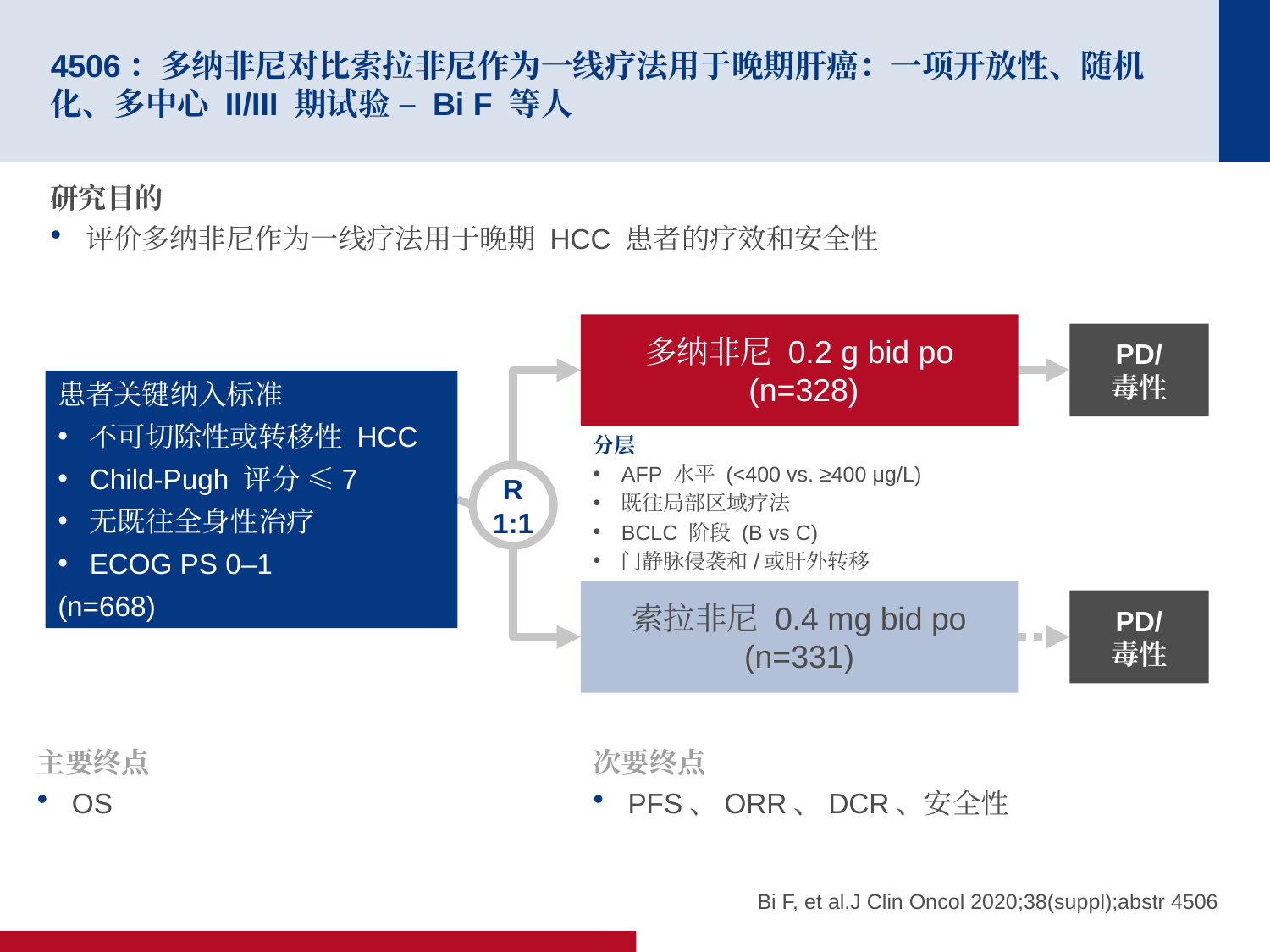

# 4506：多纳非尼对比索拉非尼作为一线疗法用于晚期肝癌：一项开放性、随机化、多中心 II/III 期试验 – Bi F 等人
研究目的
评价多纳非尼作为一线疗法用于晚期 HCC 患者的疗效和安全性
多纳非尼 0.2 g bid po
 (n=328)
PD/
毒性
患者关键纳入标准
不可切除性或转移性 HCC
Child-Pugh 评分 ≤7
无既往全身性治疗
ECOG PS 0–1
(n=668)
分层
AFP 水平 (<400 vs. ≥400 μg/L)
既往局部区域疗法
BCLC 阶段 (B vs C)
门静脉侵袭和/或肝外转移
R
1:1
索拉非尼 0.4 mg bid po
(n=331)
PD/
毒性
主要终点
OS

次要终点
PFS、ORR、DCR、安全性
Bi F, et al.J Clin Oncol 2020;38(suppl);abstr 4506